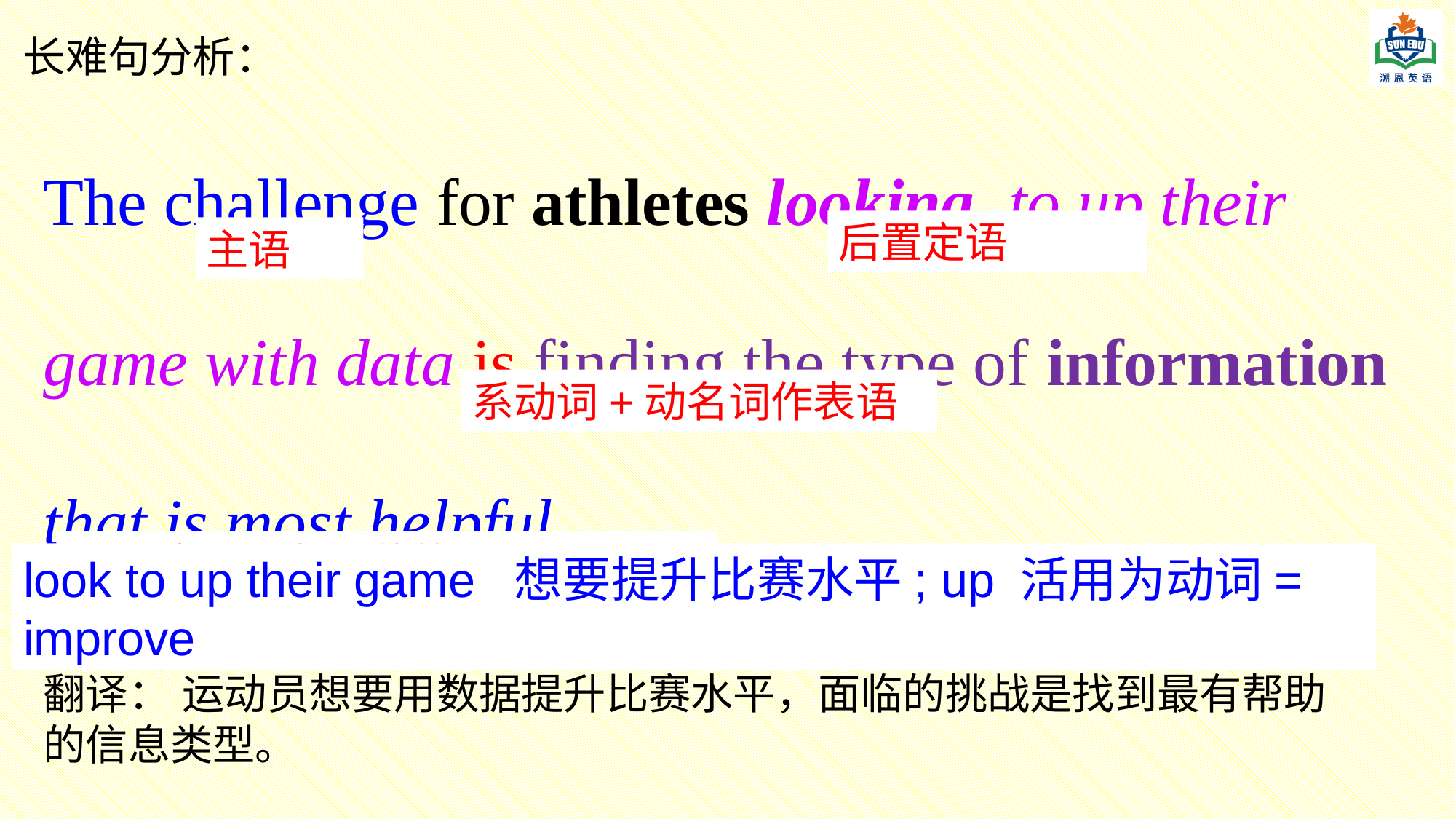

长难句分析：
The challenge for athletes looking  to up their game with data is finding the type of information that is most helpful.
后置定语
主语
系动词+动名词作表语
that 定语从句，修饰information
look to up their game  想要提升比赛水平; up 活用为动词= improve
翻译： 运动员想要用数据提升比赛水平，面临的挑战是找到最有帮助的信息类型。